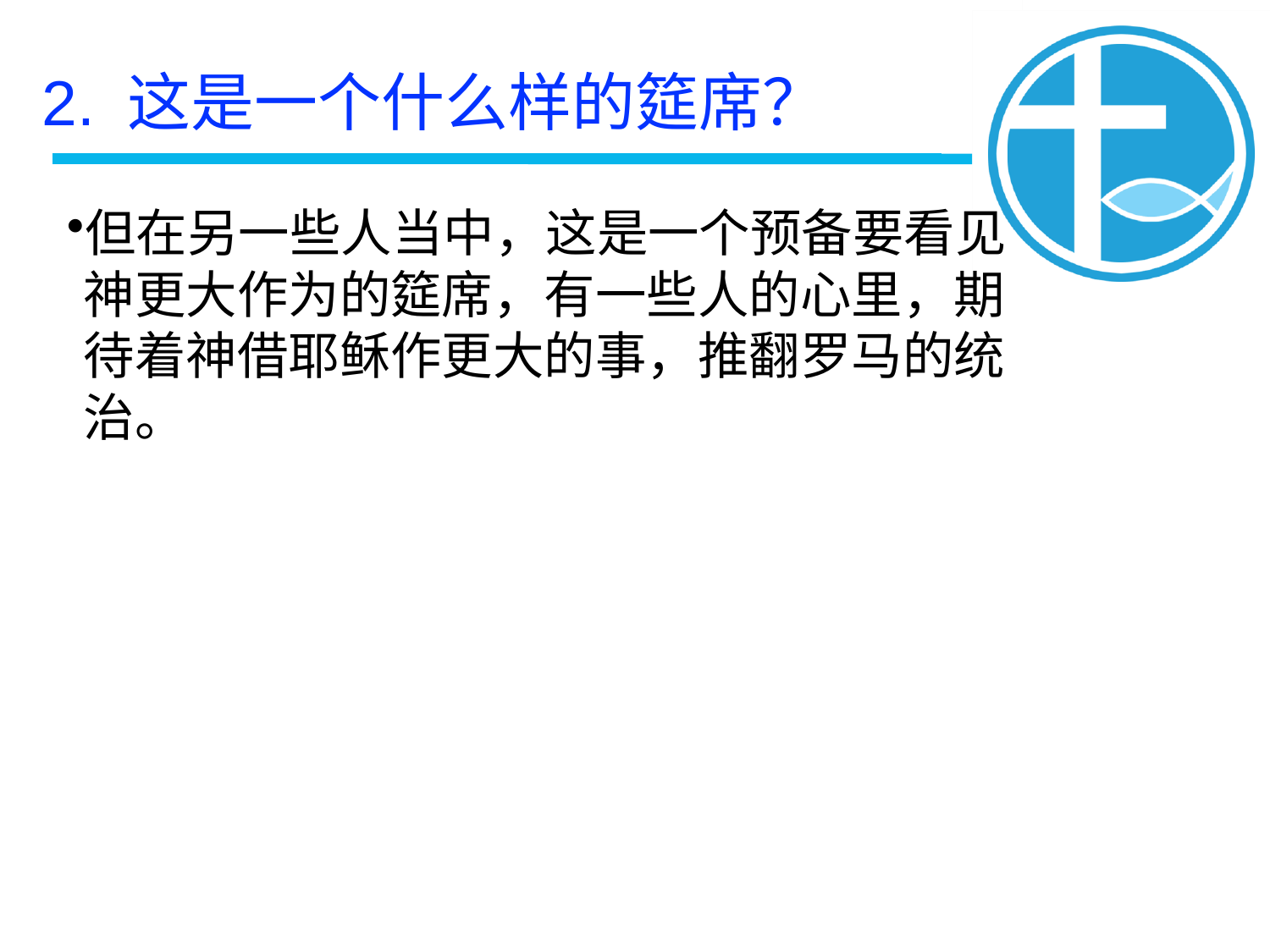

2. 这是一个什么样的筵席？
但在另一些人当中，这是一个预备要看见神更大作为的筵席，有一些人的心里，期待着神借耶稣作更大的事，推翻罗马的统治。